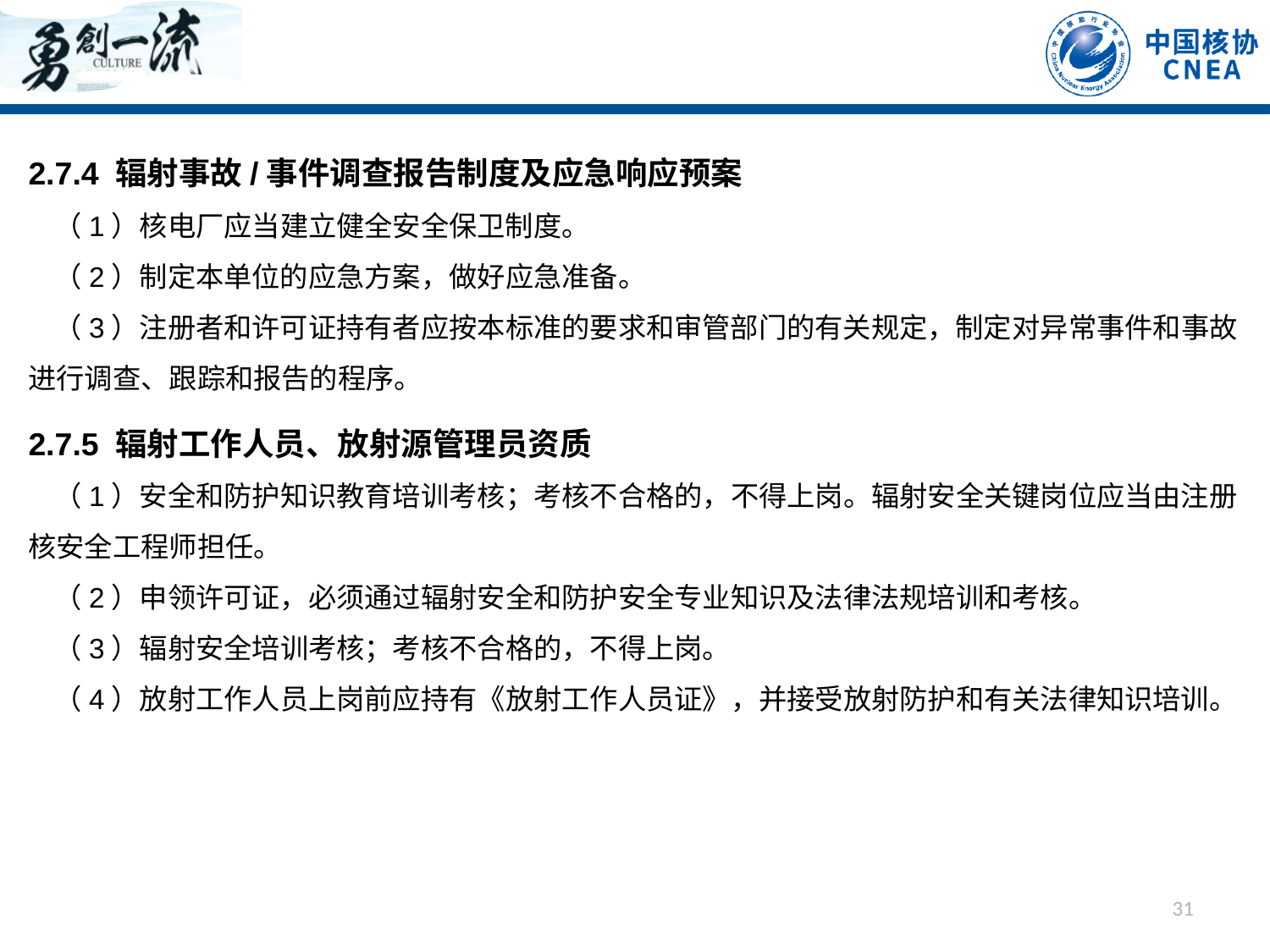

2.7.4 辐射事故/事件调查报告制度及应急响应预案
   （1）核电厂应当建立健全安全保卫制度。
   （2）制定本单位的应急方案，做好应急准备。
   （3）注册者和许可证持有者应按本标准的要求和审管部门的有关规定，制定对异常事件和事故进行调查、跟踪和报告的程序。
2.7.5 辐射工作人员、放射源管理员资质
   （1）安全和防护知识教育培训考核；考核不合格的，不得上岗。辐射安全关键岗位应当由注册核安全工程师担任。
   （2）申领许可证，必须通过辐射安全和防护安全专业知识及法律法规培训和考核。
   （3）辐射安全培训考核；考核不合格的，不得上岗。
   （4）放射工作人员上岗前应持有《放射工作人员证》，并接受放射防护和有关法律知识培训。
31